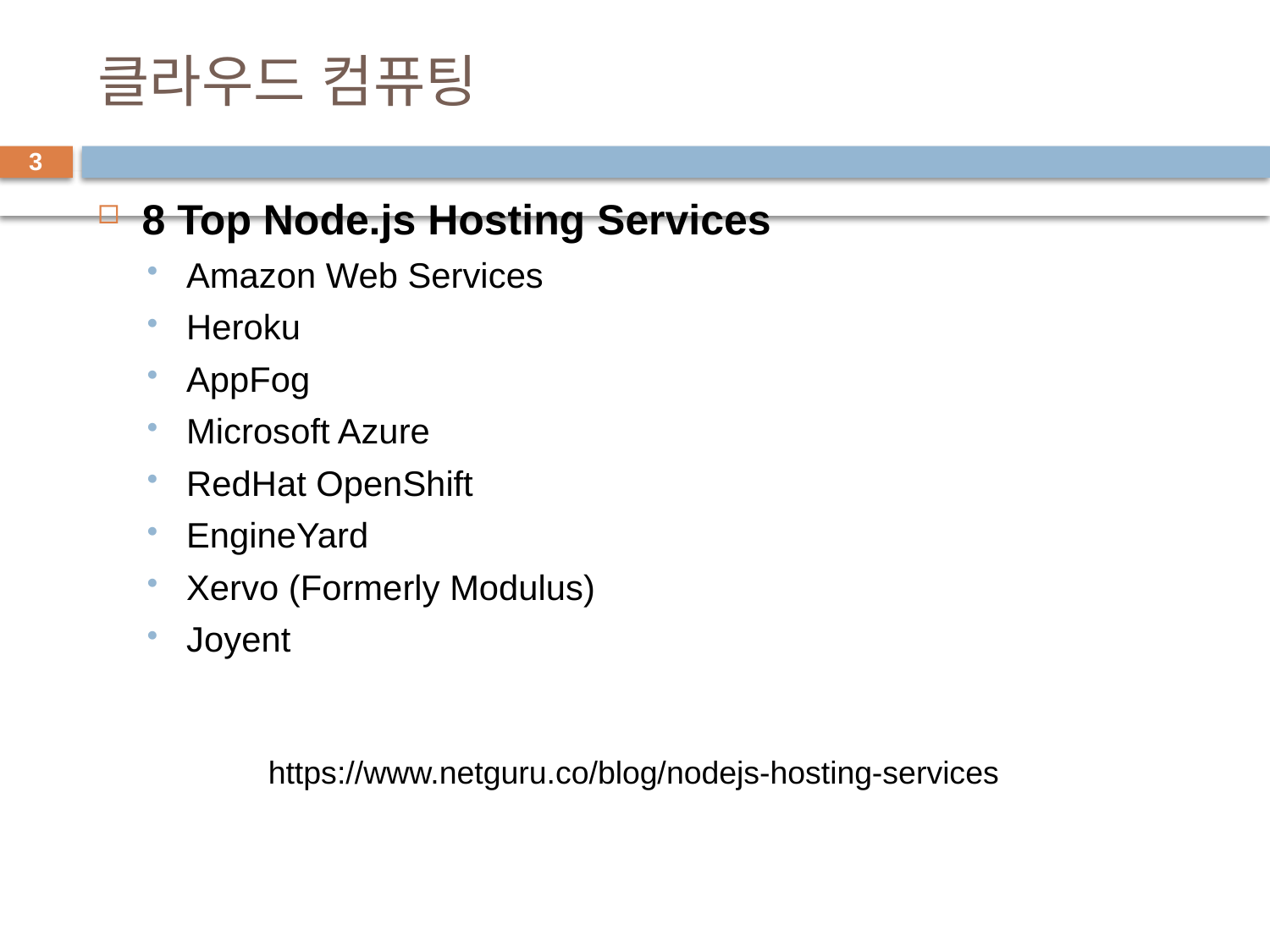

# 클라우드 컴퓨팅
3
8 Top Node.js Hosting Services
Amazon Web Services
Heroku
AppFog
Microsoft Azure
RedHat OpenShift
EngineYard
Xervo (Formerly Modulus)
Joyent
https://www.netguru.co/blog/nodejs-hosting-services